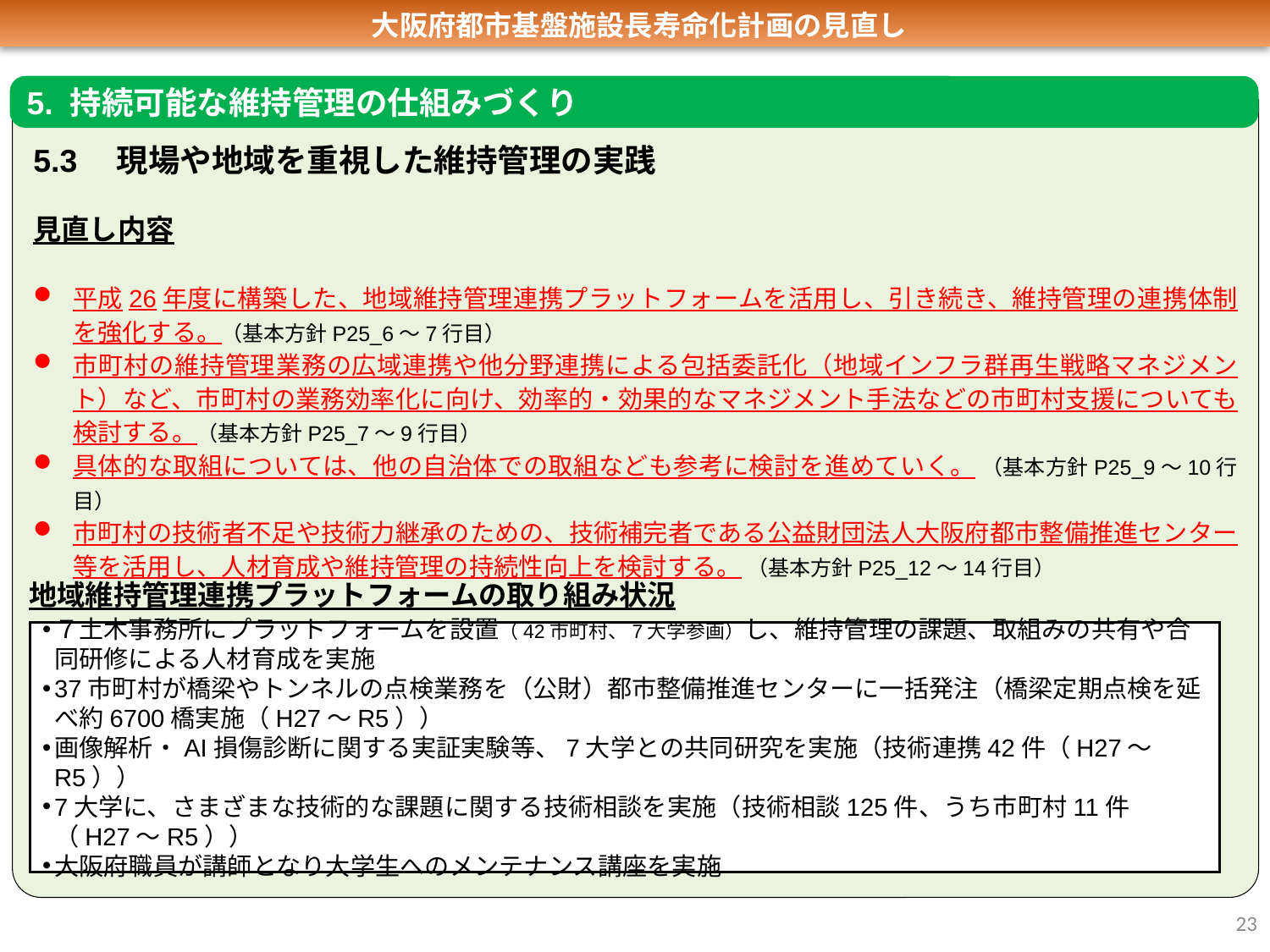

大阪府都市基盤施設長寿命化計画の見直し
5. 持続可能な維持管理の仕組みづくり

5.3　現場や地域を重視した維持管理の実践

見直し内容

平成26年度に構築した、地域維持管理連携プラットフォームを活用し、引き続き、維持管理の連携体制を強化する。（基本方針P25_6～7行目）
市町村の維持管理業務の広域連携や他分野連携による包括委託化（地域インフラ群再生戦略マネジメント）など、市町村の業務効率化に向け、効率的・効果的なマネジメント手法などの市町村支援についても検討する。（基本方針P25_7～9行目）
具体的な取組については、他の自治体での取組なども参考に検討を進めていく。 （基本方針P25_9～10行目）
市町村の技術者不足や技術力継承のための、技術補完者である公益財団法人大阪府都市整備推進センター等を活用し、人材育成や維持管理の持続性向上を検討する。 （基本方針P25_12～14行目）

地域維持管理連携プラットフォームの取り組み状況
７⼟⽊事務所にプラットフォームを設置（42市町村、7⼤学参画）し、維持管理の課題、取組みの共有や合同研修による⼈材育成を実施
37市町村が橋梁やトンネルの点検業務を（公財）都市整備推進センターに⼀括発注（橋梁定期点検を延べ約6700橋実施（H27〜R5））
画像解析・AI損傷診断に関する実証実験等、7⼤学との共同研究を実施（技術連携42件（H27〜R5））
7⼤学に、さまざまな技術的な課題に関する技術相談を実施（技術相談125件、うち市町村11件（H27〜R5））
⼤阪府職員が講師となり⼤学⽣へのメンテナンス講座を実施
23